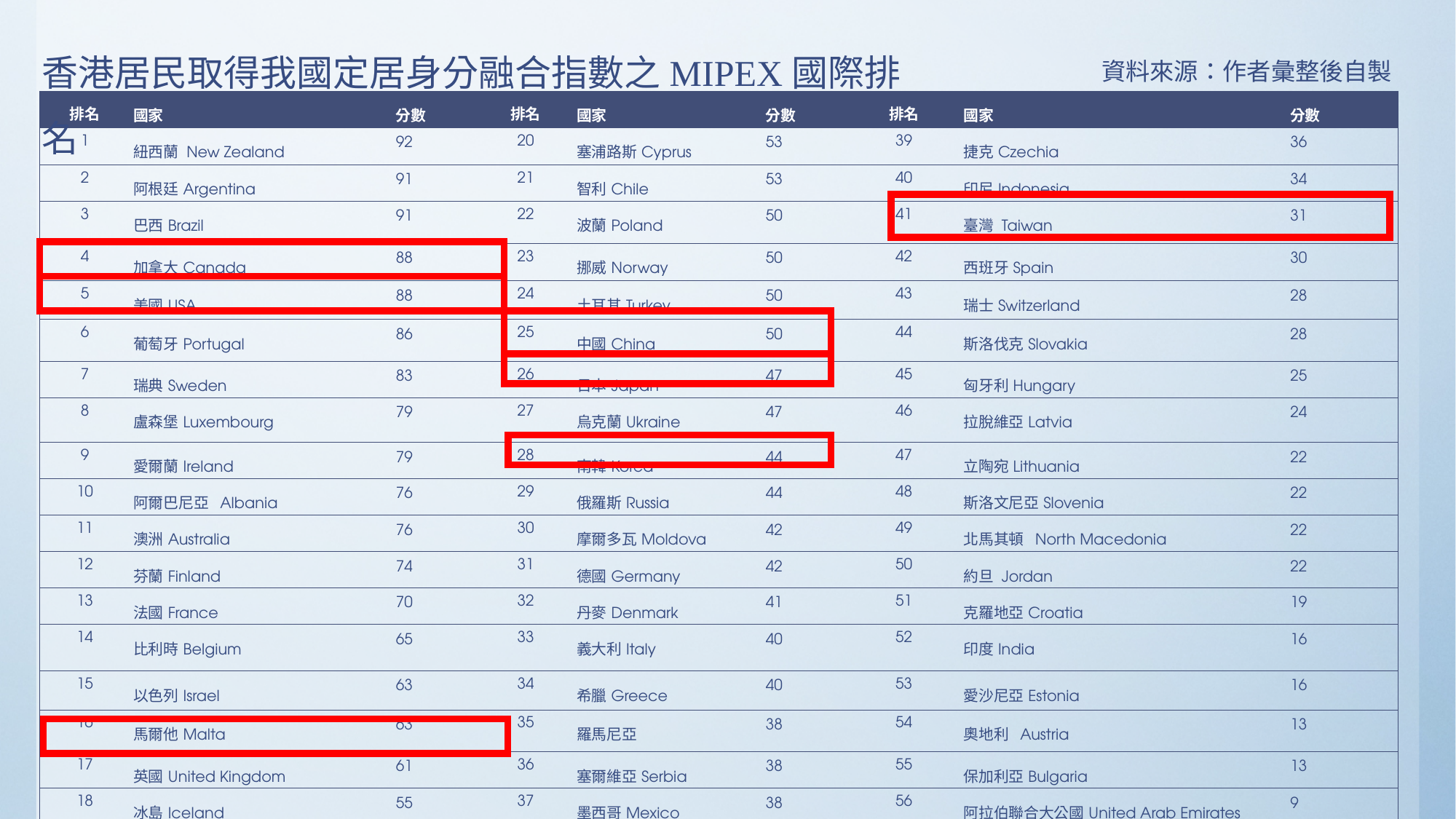

香港居民取得我國定居身分融合指數之MIPEX國際排名
資料來源：作者彙整後自製
| 排名 | 國家 | 分數 | 排名 | 國家 | 分數 | 排名 | 國家 | 分數 |
| --- | --- | --- | --- | --- | --- | --- | --- | --- |
| 1 | 紐西蘭 New Zealand | 92 | 20 | 塞浦路斯Cyprus | 53 | 39 | 捷克Czechia | 36 |
| 2 | 阿根廷Argentina | 91 | 21 | 智利Chile | 53 | 40 | 印尼Indonesia | 34 |
| 3 | 巴西Brazil | 91 | 22 | 波蘭Poland | 50 | 41 | 臺灣 Taiwan | 31 |
| 4 | 加拿大Canada | 88 | 23 | 挪威Norway | 50 | 42 | 西班牙Spain | 30 |
| 5 | 美國USA | 88 | 24 | 土耳其Turkey | 50 | 43 | 瑞士Switzerland | 28 |
| 6 | 葡萄牙Portugal | 86 | 25 | 中國China | 50 | 44 | 斯洛伐克Slovakia | 28 |
| 7 | 瑞典Sweden | 83 | 26 | 日本Japan | 47 | 45 | 匈牙利Hungary | 25 |
| 8 | 盧森堡Luxembourg | 79 | 27 | 烏克蘭Ukraine | 47 | 46 | 拉脫維亞Latvia | 24 |
| 9 | 愛爾蘭Ireland | 79 | 28 | 南韓Korea | 44 | 47 | 立陶宛Lithuania | 22 |
| 10 | 阿爾巴尼亞 Albania | 76 | 29 | 俄羅斯Russia | 44 | 48 | 斯洛文尼亞Slovenia | 22 |
| 11 | 澳洲Australia | 76 | 30 | 摩爾多瓦Moldova | 42 | 49 | 北馬其頓 North Macedonia | 22 |
| 12 | 芬蘭Finland | 74 | 31 | 德國Germany | 42 | 50 | 約旦 Jordan | 22 |
| 13 | 法國France | 70 | 32 | 丹麥Denmark | 41 | 51 | 克羅地亞Croatia | 19 |
| 14 | 比利時Belgium | 65 | 33 | 義大利Italy | 40 | 52 | 印度India | 16 |
| 15 | 以色列Israel | 63 | 34 | 希臘Greece | 40 | 53 | 愛沙尼亞Estonia | 16 |
| 16 | 馬爾他Malta | 63 | 35 | 羅馬尼亞 | 38 | 54 | 奧地利 Austria | 13 |
| 17 | 英國United Kingdom | 61 | 36 | 塞爾維亞Serbia | 38 | 55 | 保加利亞Bulgaria | 13 |
| 18 | 冰島Iceland | 55 | 37 | 墨西哥Mexico | 38 | 56 | 阿拉伯聯合大公國United Arab Emirates | 9 |
| 19 | 荷蘭 Netherlands | 55 | 38 | 南非 South Africa | 36 | 57 | 沙烏地阿拉伯 Saudi Arabia | 0 |